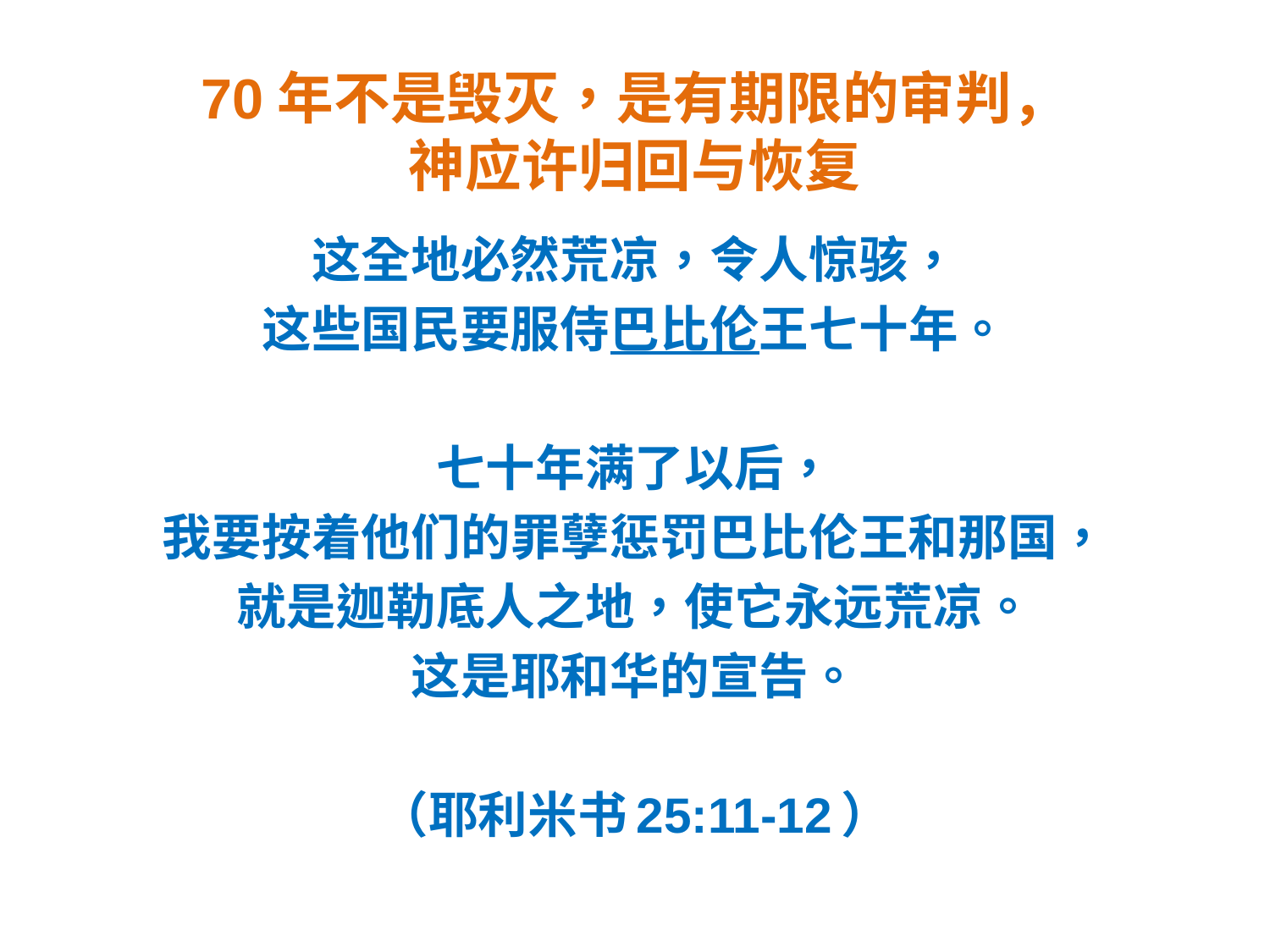

# 70年不是毁灭，是有期限的审判， 神应许归回与恢复
这全地必然荒凉，令人惊骇，
这些国民要服侍巴比伦王七十年。

七十年满了以后，
我要按着他们的罪孽惩罚巴比伦王和那国，
就是迦勒底人之地，使它永远荒凉。
这是耶和华的宣告。

（耶利米书25:11-12）